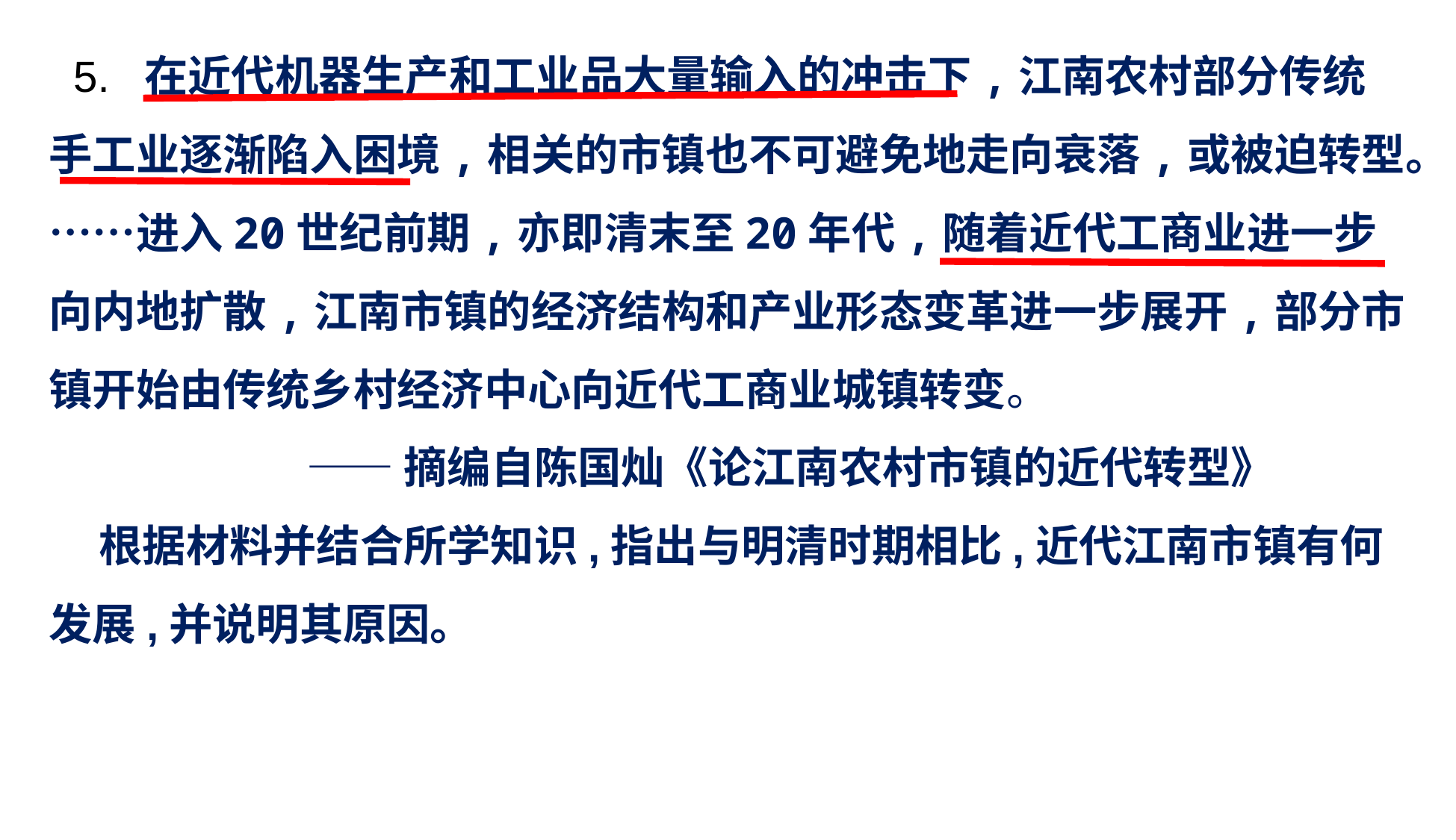

5.  在近代机器生产和工业品大量输入的冲击下,江南农村部分传统手工业逐渐陷入困境,相关的市镇也不可避免地走向衰落,或被迫转型。……进入20世纪前期,亦即清末至20年代,随着近代工商业进一步向内地扩散,江南市镇的经济结构和产业形态变革进一步展开,部分市镇开始由传统乡村经济中心向近代工商业城镇转变。
                          ——摘编自陈国灿《论江南农村市镇的近代转型》
    根据材料并结合所学知识,指出与明清时期相比,近代江南市镇有何发展,并说明其原因。